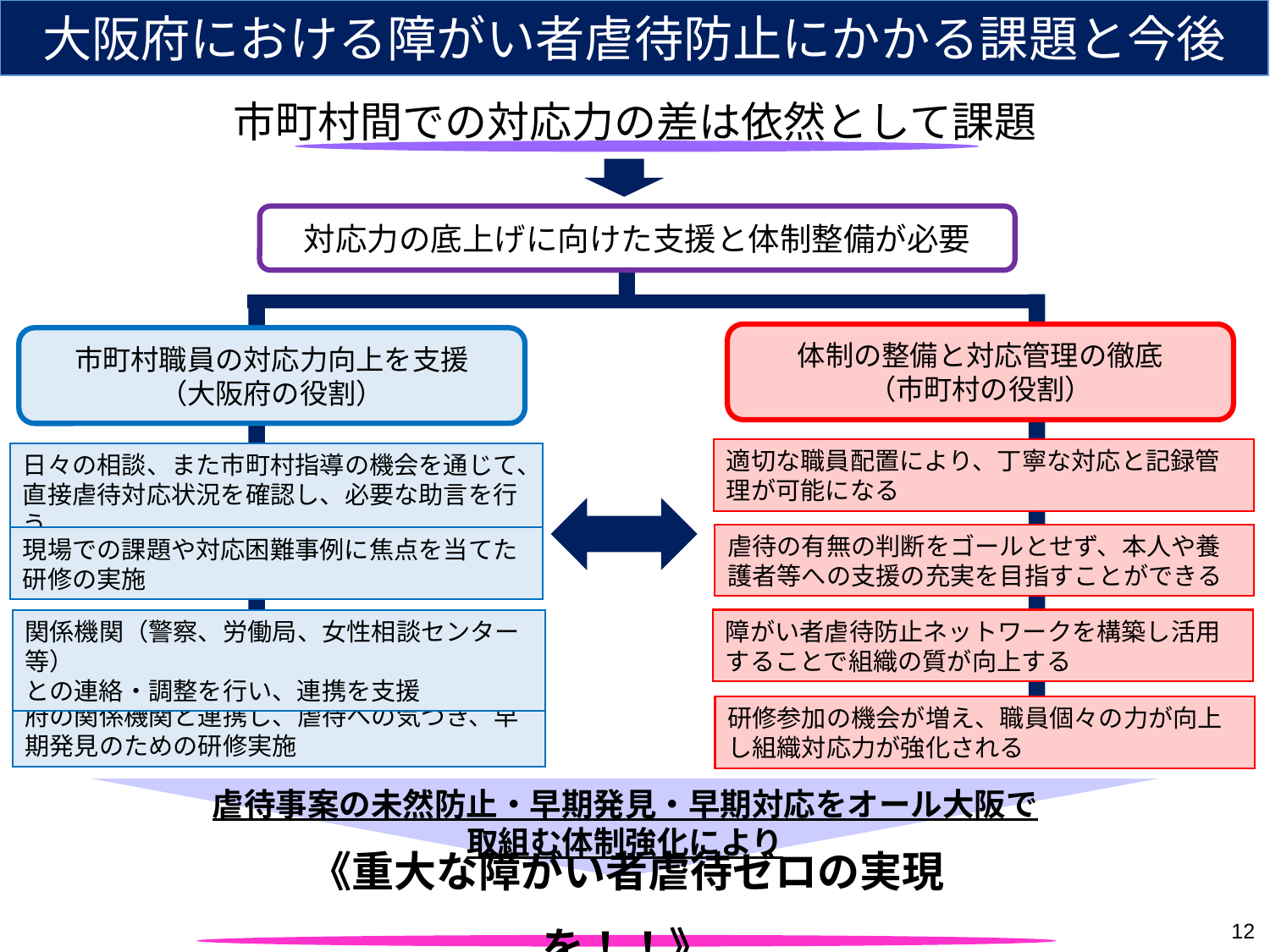

大阪府における障がい者虐待防止にかかる課題と今後
市町村間での対応力の差は依然として課題

対応力の底上げに向けた支援と体制整備が必要

体制の整備と対応管理の徹底
（市町村の役割）
市町村職員の対応力向上を支援
（大阪府の役割）
適切な職員配置により、丁寧な対応と記録管理が可能になる
虐待の有無の判断をゴールとせず、本人や養護者等への支援の充実を目指すことができる
障がい者虐待防止ネットワークを構築し活用することで組織の質が向上する
研修参加の機会が増え、職員個々の力が向上し組織対応力が強化される
日々の相談、また市町村指導の機会を通じて、
直接虐待対応状況を確認し、必要な助言を行う
現場での課題や対応困難事例に焦点を当てた研修の実施
関係機関（警察、労働局、女性相談センター等）
との連絡・調整を行い、連携を支援
府の関係機関と連携し、虐待への気づき、早期発見のための研修実施

虐待事案の未然防止・早期発見・早期対応をオール大阪で
取組む体制強化により

《重大な障がい者虐待ゼロの実現を！！》
12